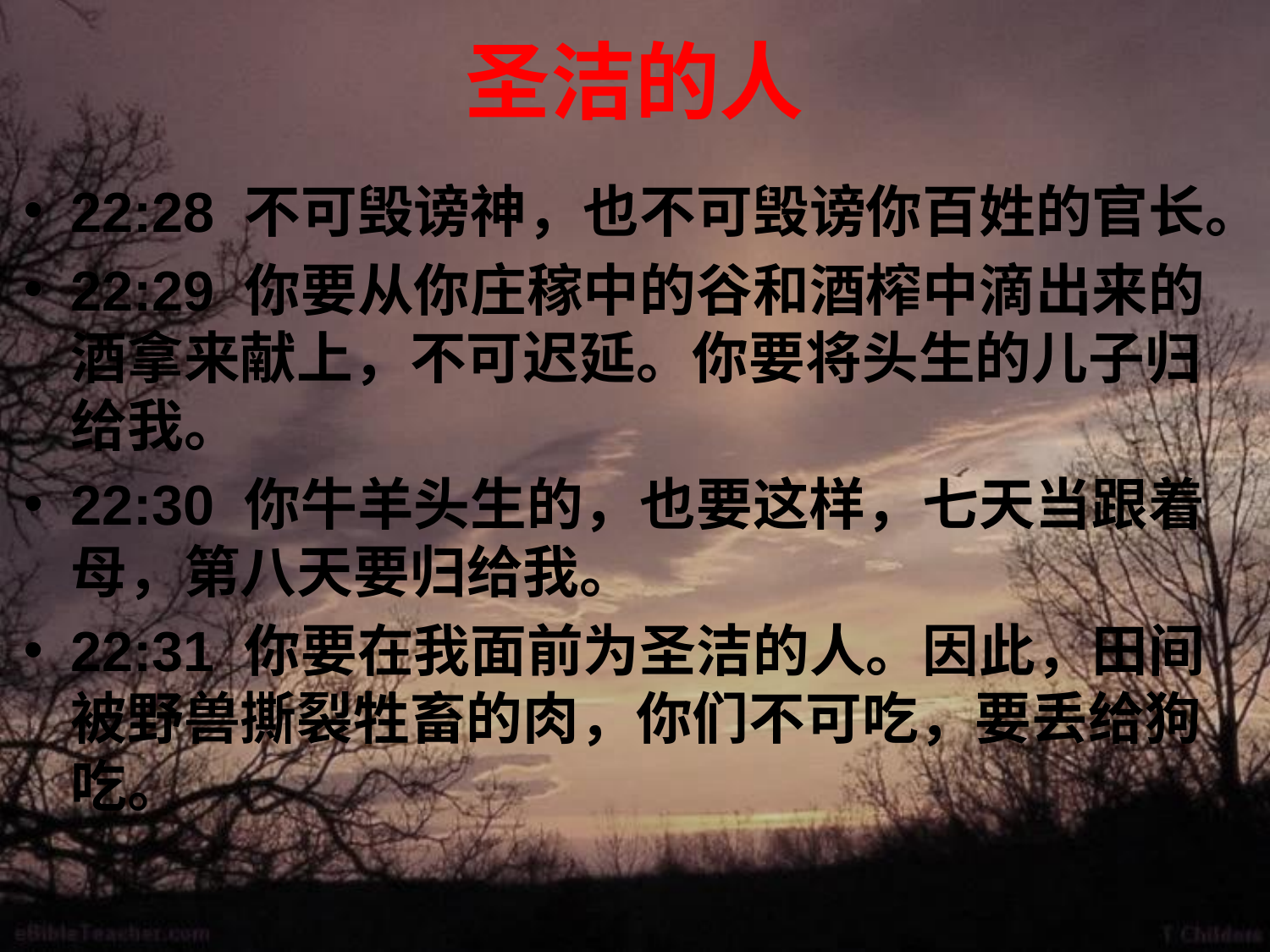

# 圣洁的人
22:28 不可毁谤神，也不可毁谤你百姓的官长。
22:29 你要从你庄稼中的谷和酒榨中滴出来的酒拿来献上，不可迟延。你要将头生的儿子归给我。
22:30 你牛羊头生的，也要这样，七天当跟着母，第八天要归给我。
22:31 你要在我面前为圣洁的人。因此，田间被野兽撕裂牲畜的肉，你们不可吃，要丢给狗吃。